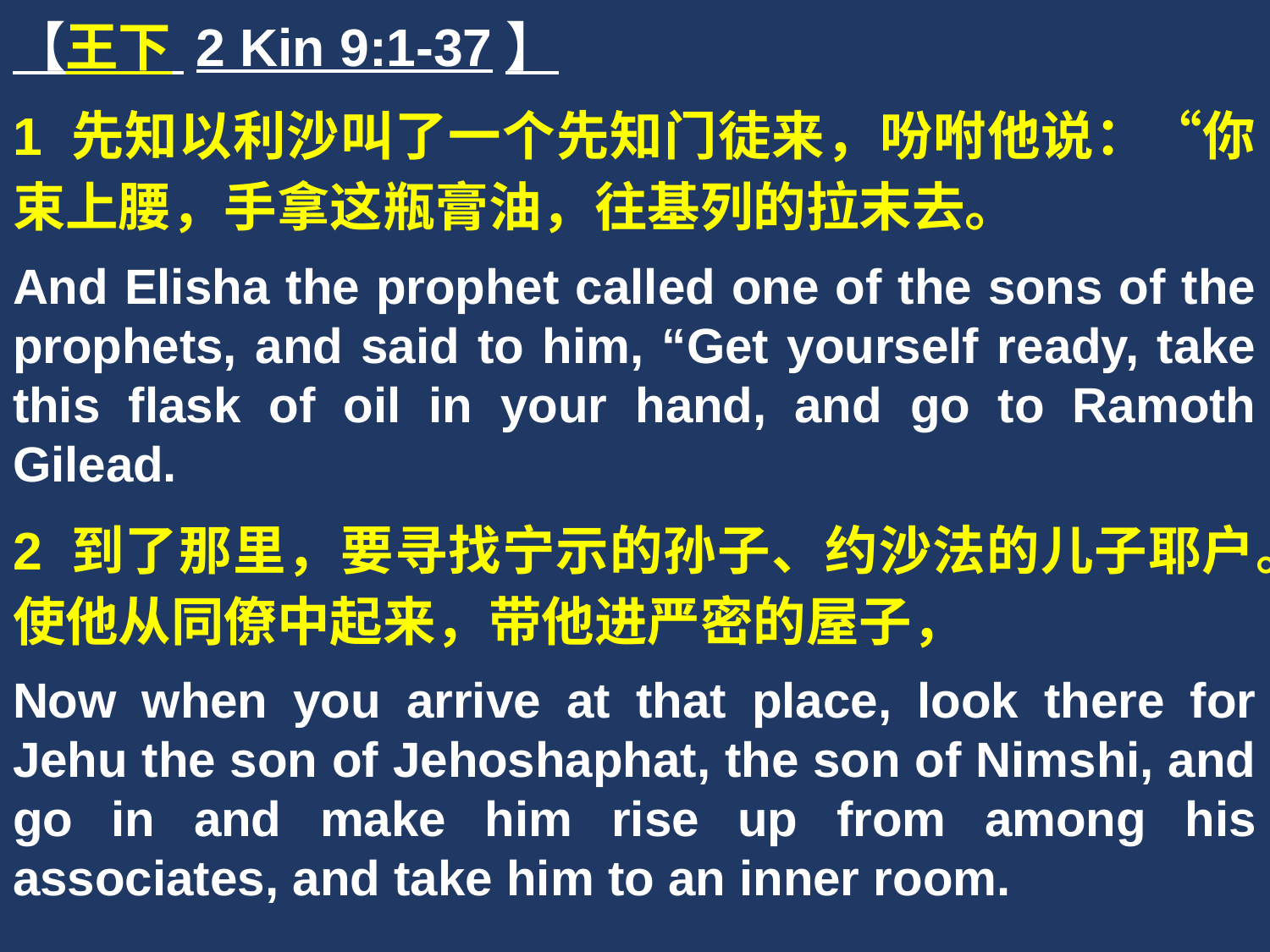

【王下 2 Kin 9:1-37】
1 先知以利沙叫了一个先知门徒来，吩咐他说：“你束上腰，手拿这瓶膏油，往基列的拉末去。
And Elisha the prophet called one of the sons of the prophets, and said to him, “Get yourself ready, take this flask of oil in your hand, and go to Ramoth Gilead.
2 到了那里，要寻找宁示的孙子、约沙法的儿子耶户。使他从同僚中起来，带他进严密的屋子，
Now when you arrive at that place, look there for Jehu the son of Jehoshaphat, the son of Nimshi, and go in and make him rise up from among his associates, and take him to an inner room.